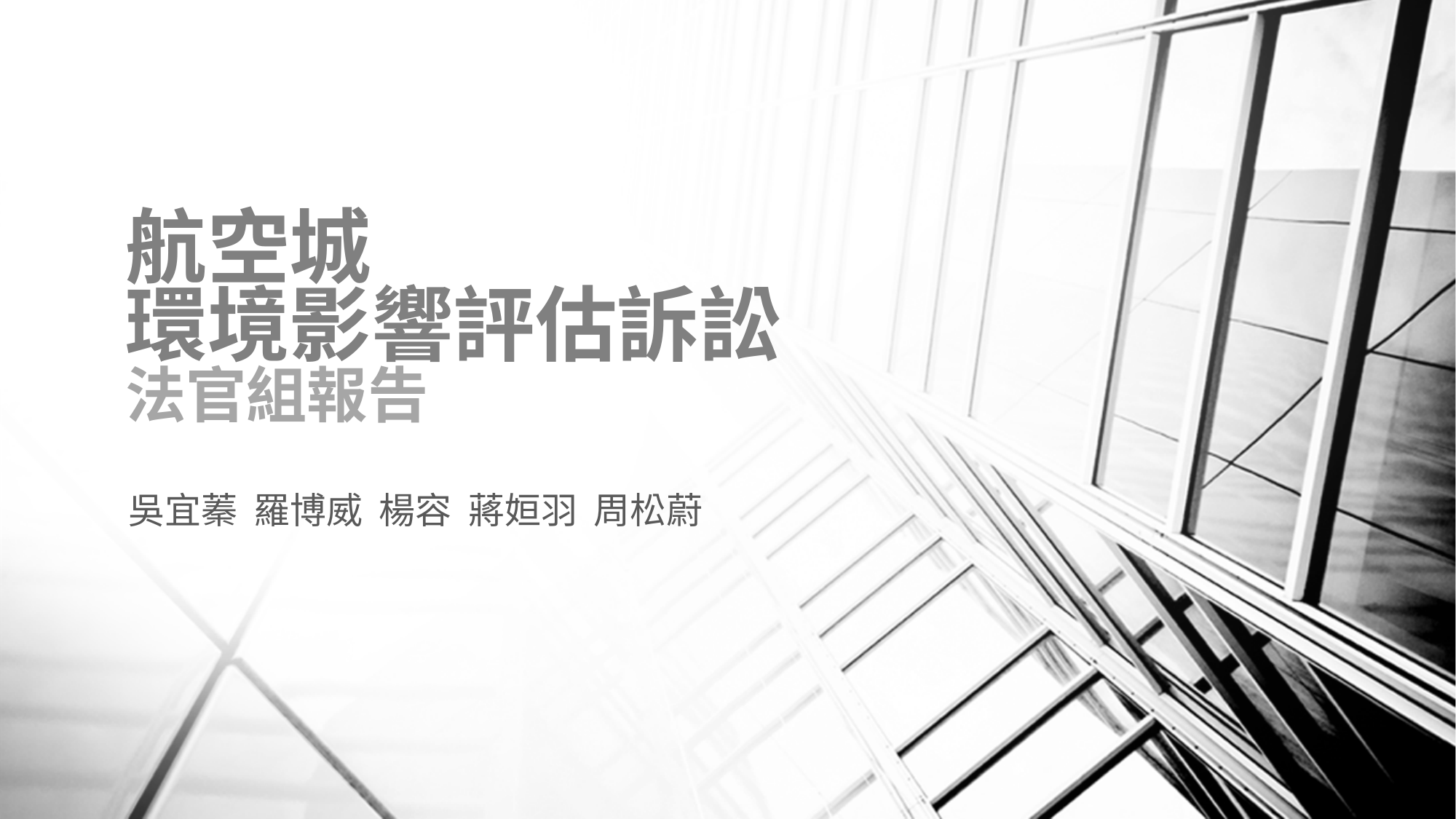

# 航空城 環境影響評估訴訟 法官組報告
吳宜蓁  羅博威  楊容  蔣姮羽  周松蔚